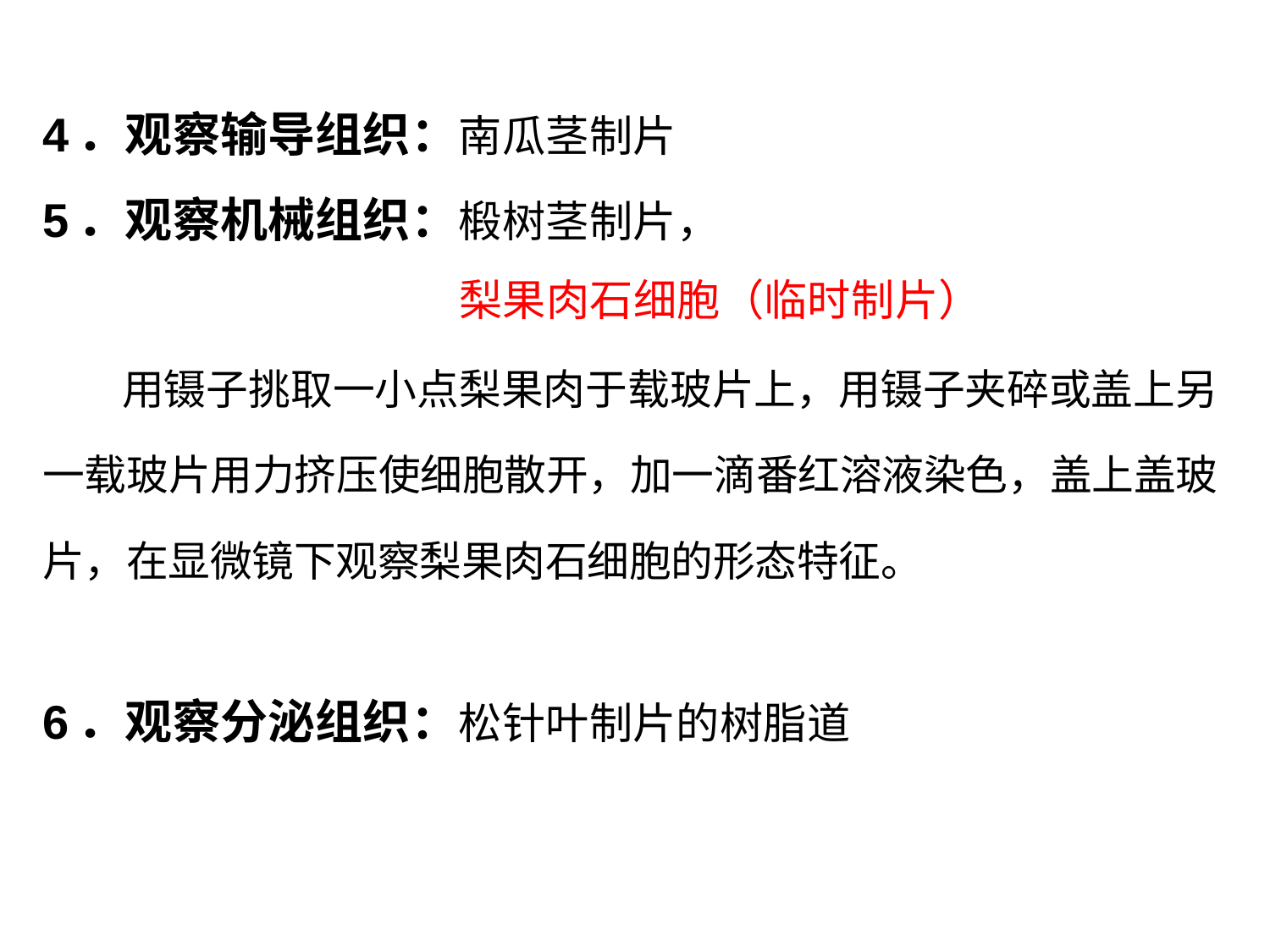

4．观察输导组织：南瓜茎制片
5．观察机械组织：椴树茎制片，
                                          梨果肉石细胞（临时制片）
       用镊子挑取一小点梨果肉于载玻片上，用镊子夹碎或盖上另一载玻片用力挤压使细胞散开，加一滴番红溶液染色，盖上盖玻片，在显微镜下观察梨果肉石细胞的形态特征。

6．观察分泌组织：松针叶制片的树脂道